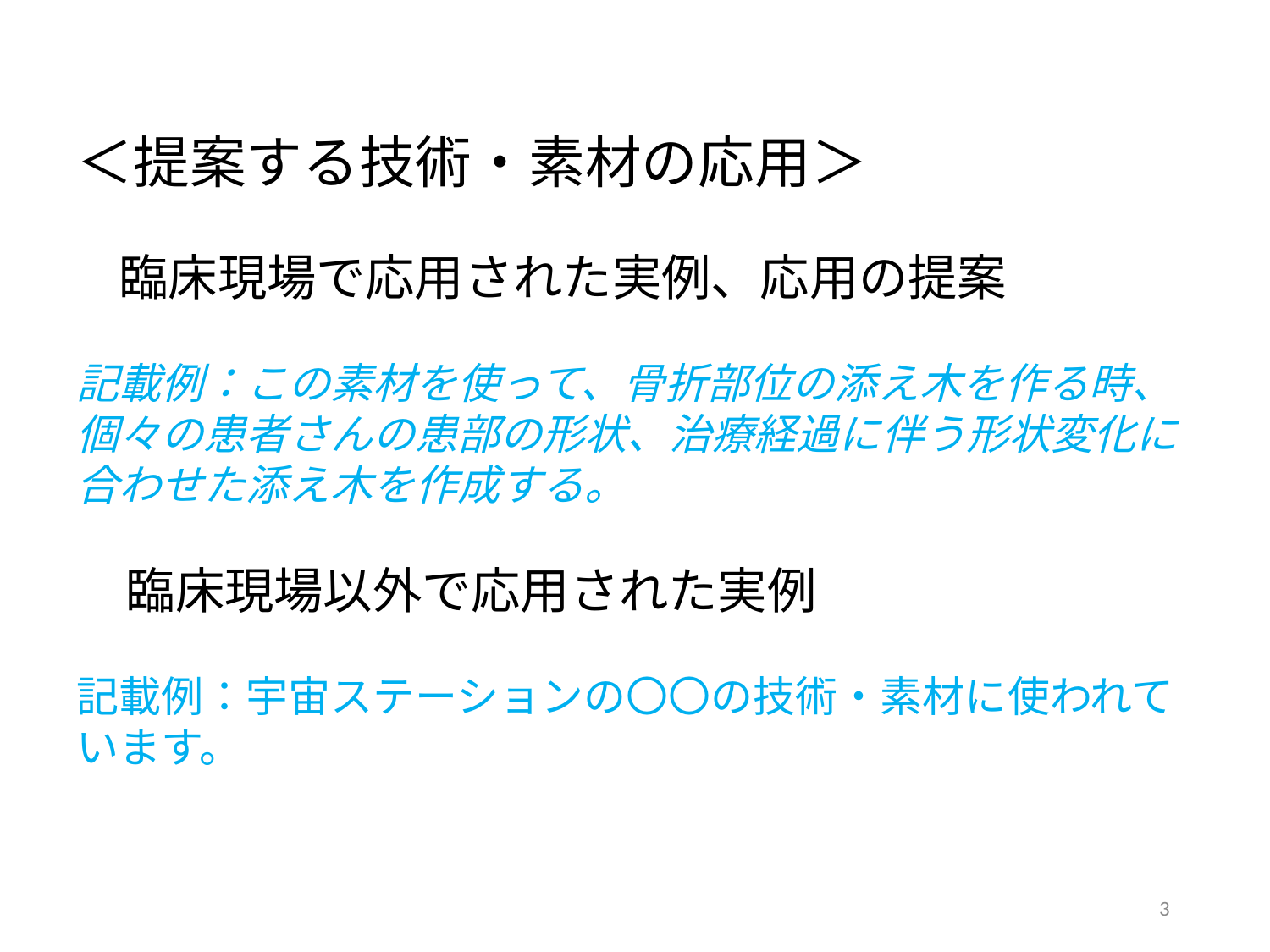

＜提案する技術・素材の応用＞

　臨床現場で応用された実例、応用の提案

記載例：この素材を使って、骨折部位の添え木を作る時、個々の患者さんの患部の形状、治療経過に伴う形状変化に合わせた添え木を作成する。

　臨床現場以外で応用された実例

記載例：宇宙ステーションの〇〇の技術・素材に使われています。
3